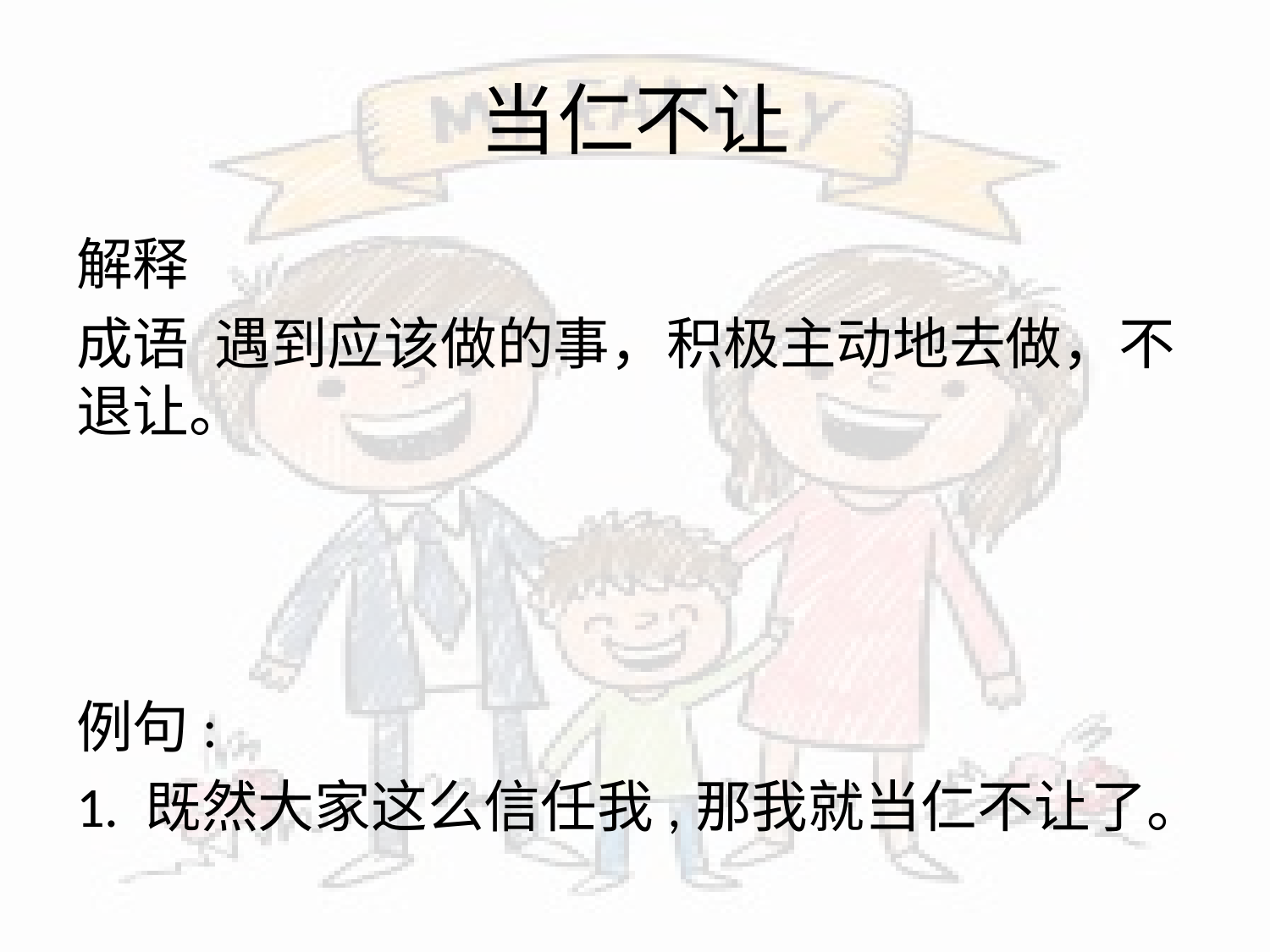

# 当仁不让
解释
成语  遇到应该做的事，积极主动地去做，不退让。

例句:
1. 既然大家这么信任我,那我就当仁不让了。